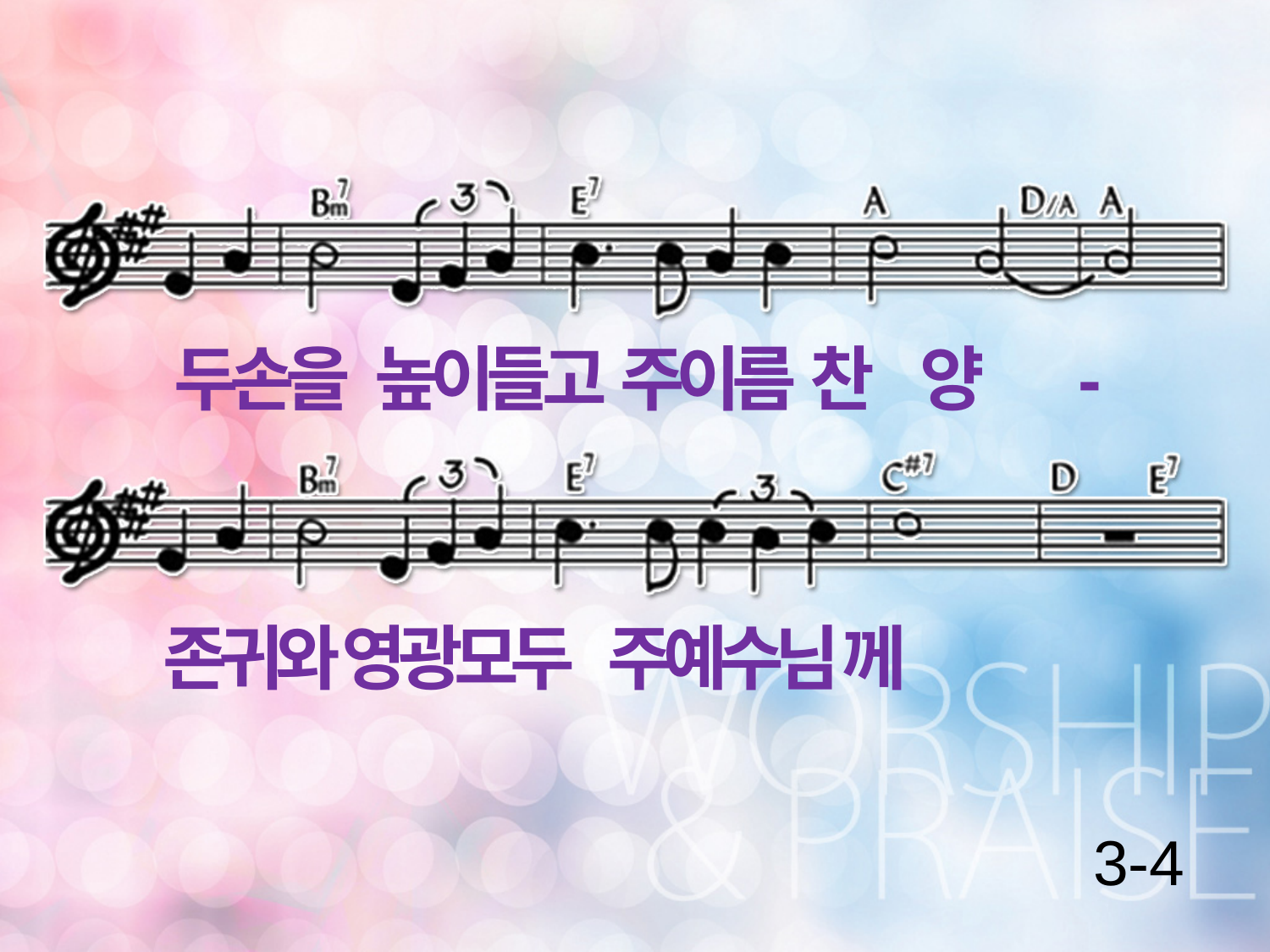

두손을   높이들고  주이름  찬     양       -
존귀와 영광모두   주예수님 께
3-4